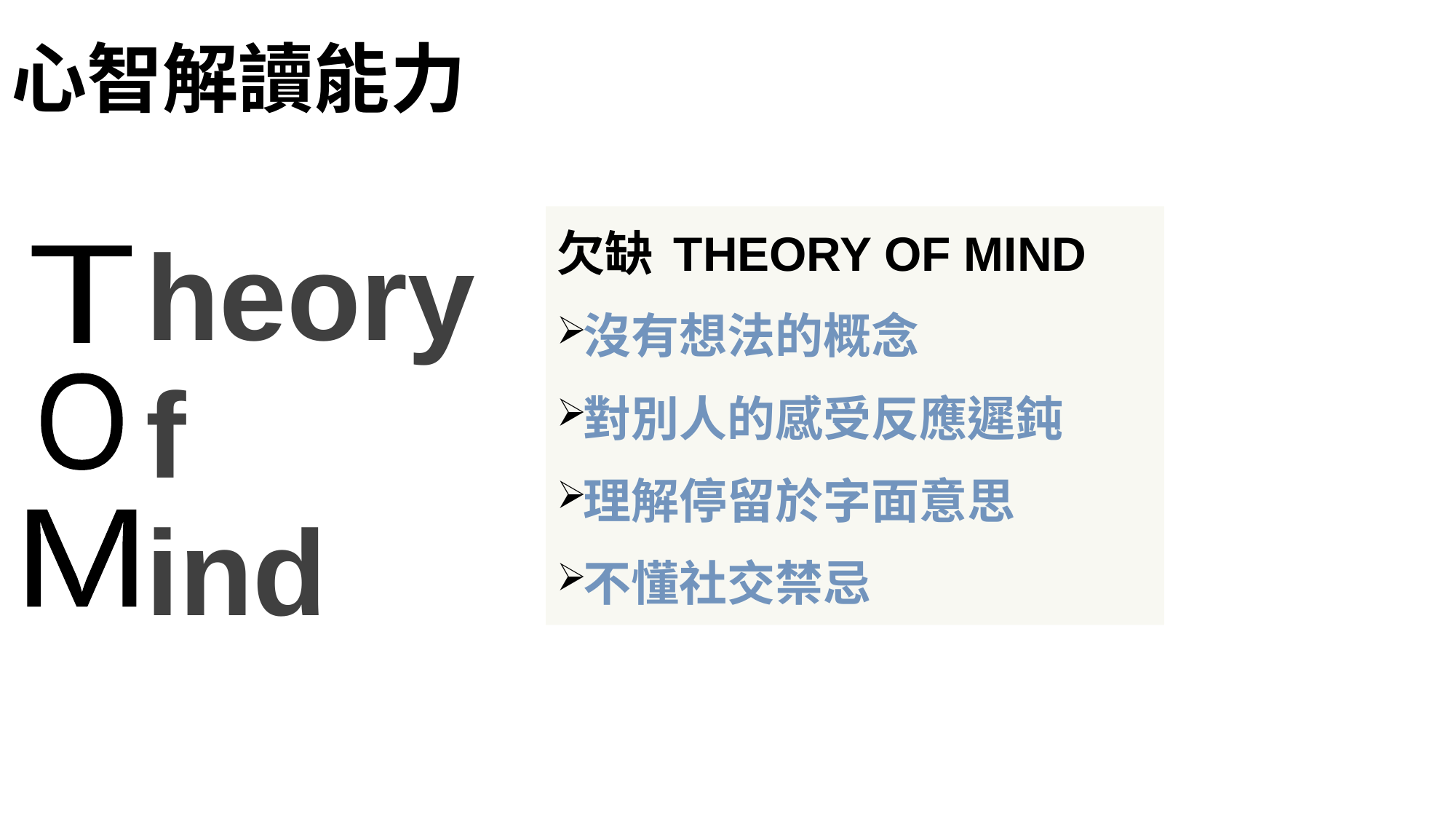

心智解讀能力
欠缺 Theory of Mind
沒有想法的概念
對別人的感受反應遲鈍
理解停留於字面意思
不懂社交禁忌
heory
f
ind
T
O
M